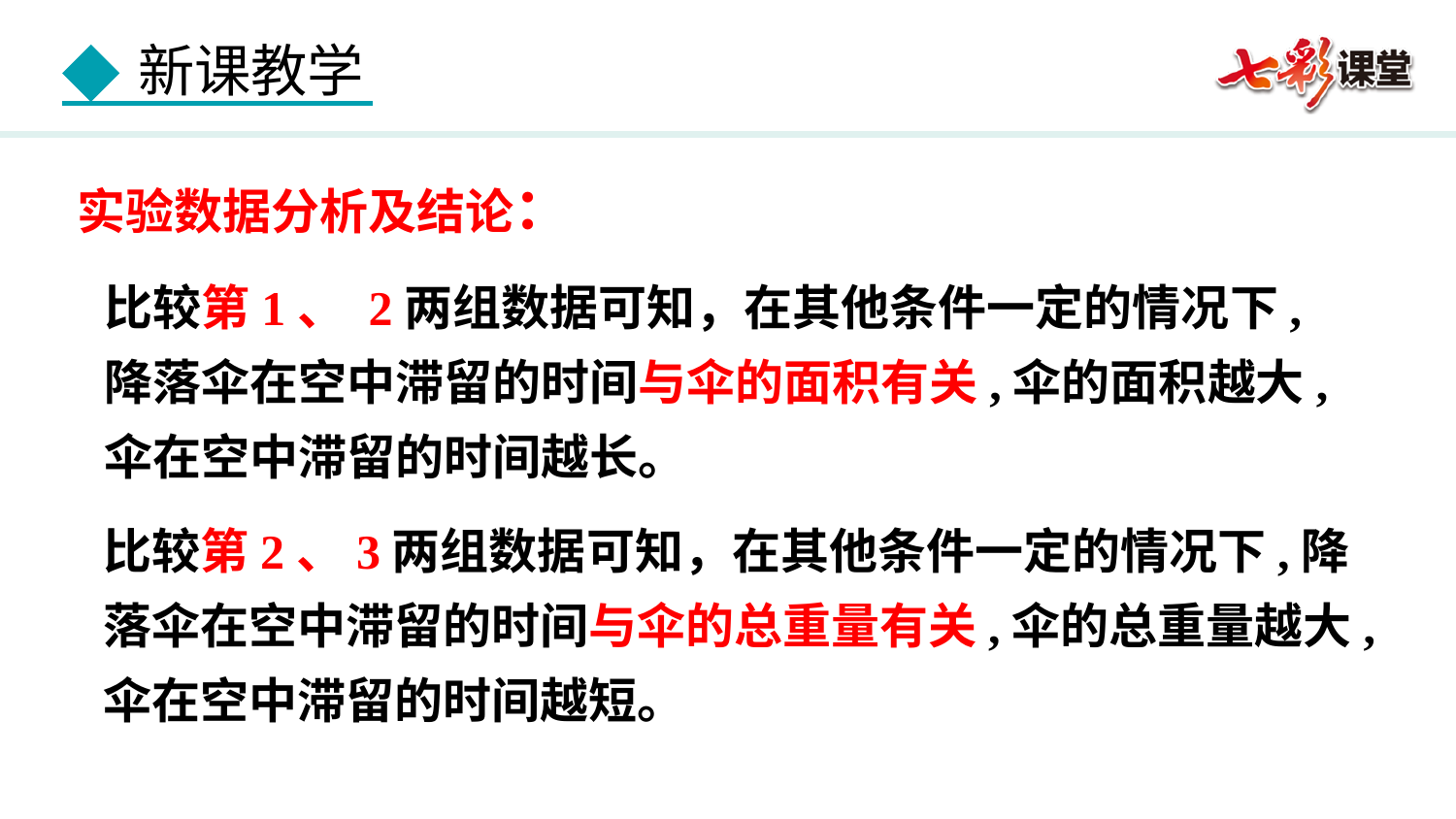

实验数据分析及结论：
比较第1、 2两组数据可知，在其他条件一定的情况下,降落伞在空中滞留的时间与伞的面积有关,伞的面积越大,伞在空中滞留的时间越长。
比较第2、3两组数据可知，在其他条件一定的情况下,降落伞在空中滞留的时间与伞的总重量有关,伞的总重量越大,伞在空中滞留的时间越短。